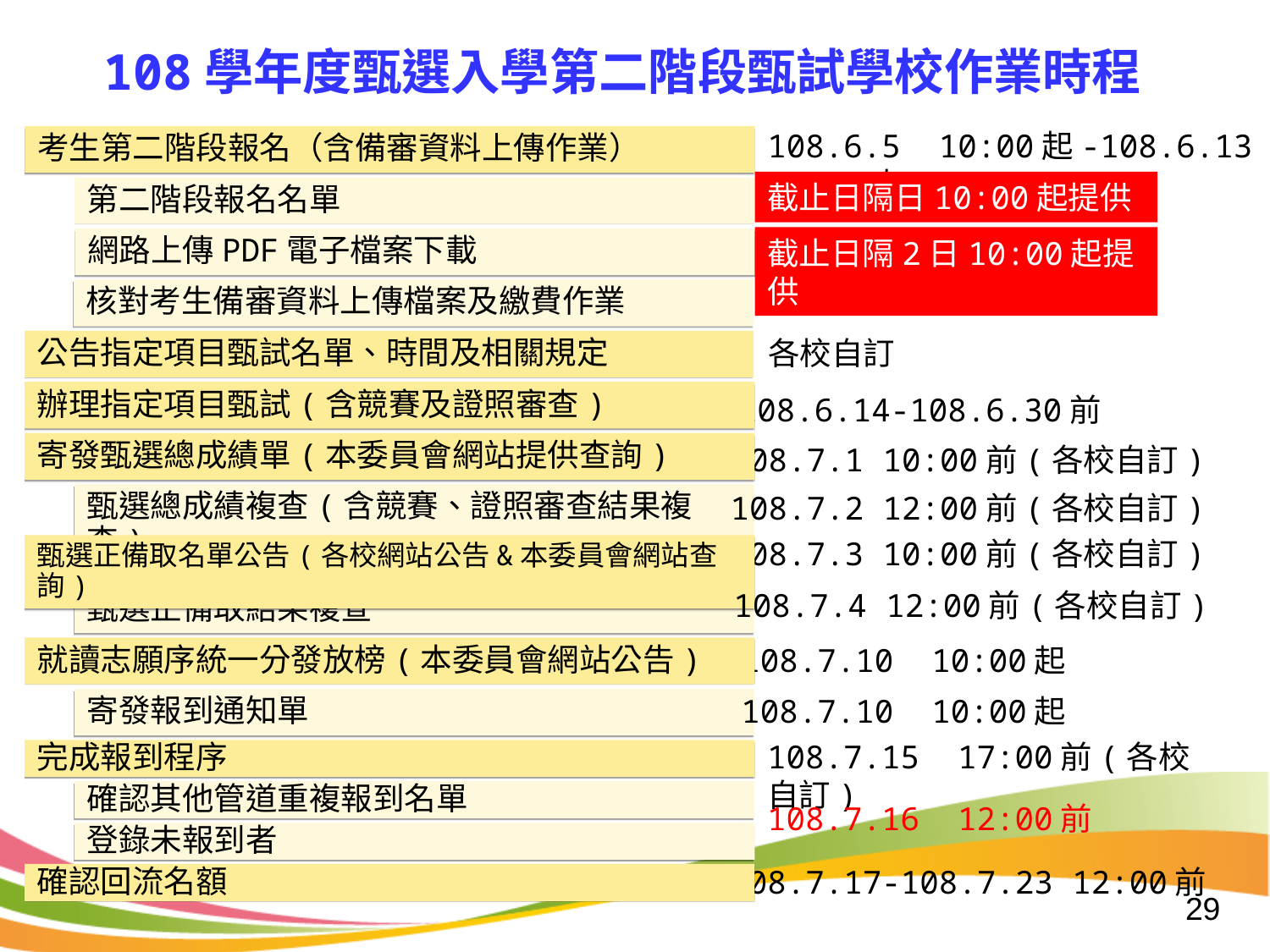

108學年度甄選入學第二階段甄試學校作業時程
108.6.5  10:00起-108.6.13 20:00止
考生第二階段報名（含備審資料上傳作業）
截止日隔日10:00起提供
第二階段報名名單
截止日隔2日10:00起提供
網路上傳PDF電子檔案下載
核對考生備審資料上傳檔案及繳費作業
各校自訂
公告指定項目甄試名單、時間及相關規定
辦理指定項目甄試(含競賽及證照審查)
108.6.14-108.6.30前
寄發甄選總成績單(本委員會網站提供查詢)
108.7.1 10:00前(各校自訂)
108.7.2 12:00前(各校自訂)
甄選總成績複查(含競賽、證照審查結果複查)
108.7.3 10:00前(各校自訂)
甄選正備取名單公告(各校網站公告&本委員會網站查詢)
108.7.4 12:00前(各校自訂)
甄選正備取結果複查
108.7.10  10:00起
就讀志願序統一分發放榜(本委員會網站公告)
108.7.10  10:00起
寄發報到通知單
108.7.15  17:00前(各校自訂)
完成報到程序
確認其他管道重複報到名單
108.7.16  12:00前
登錄未報到者
108.7.17-108.7.23 12:00前
確認回流名額